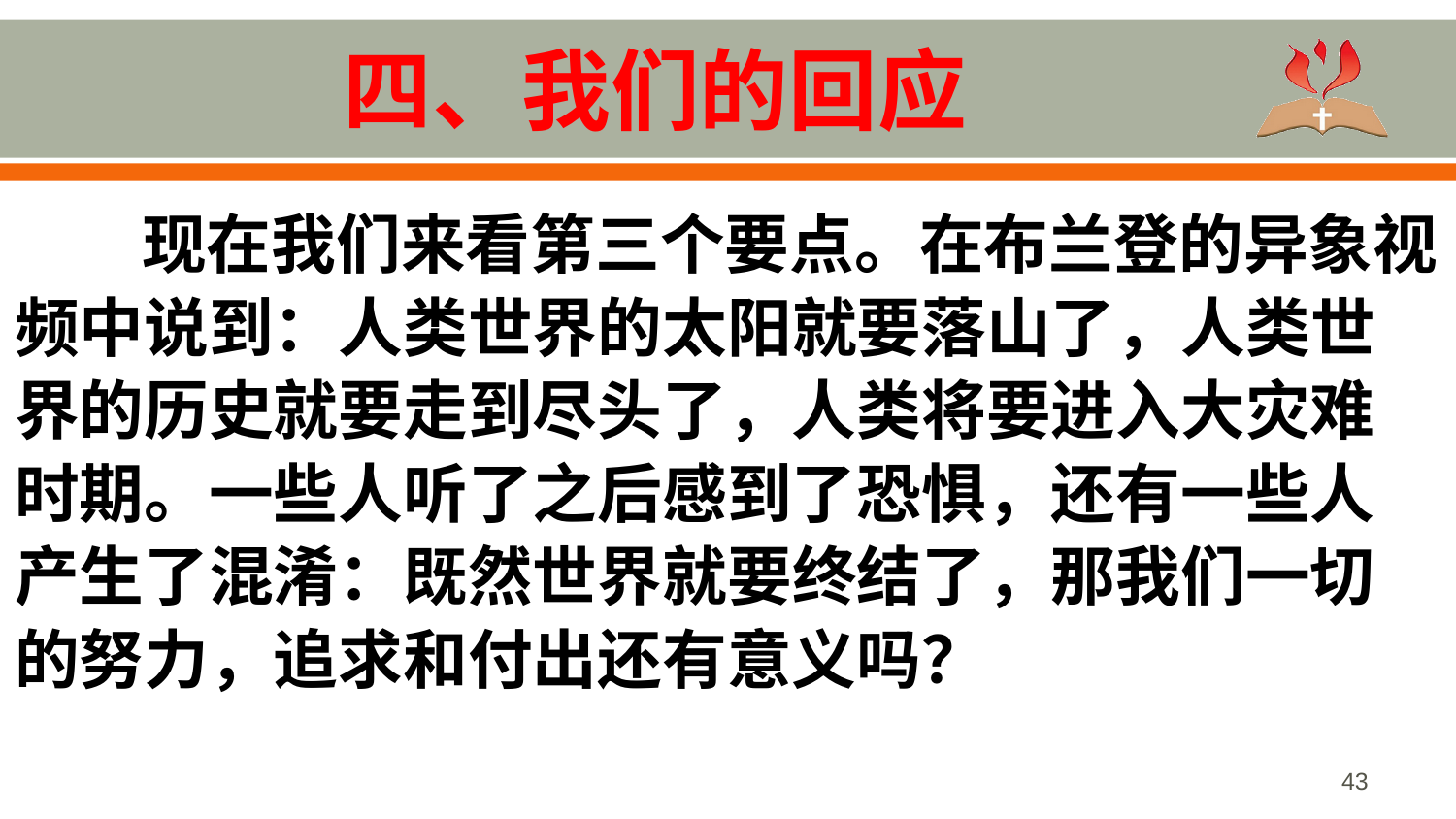

# 四、我们的回应
现在我们来看第三个要点。在布兰登的异象视频中说到：人类世界的太阳就要落山了，人类世界的历史就要走到尽头了，人类将要进入大灾难时期。一些人听了之后感到了恐惧，还有一些人产生了混淆：既然世界就要终结了，那我们一切的努力，追求和付出还有意义吗？

43